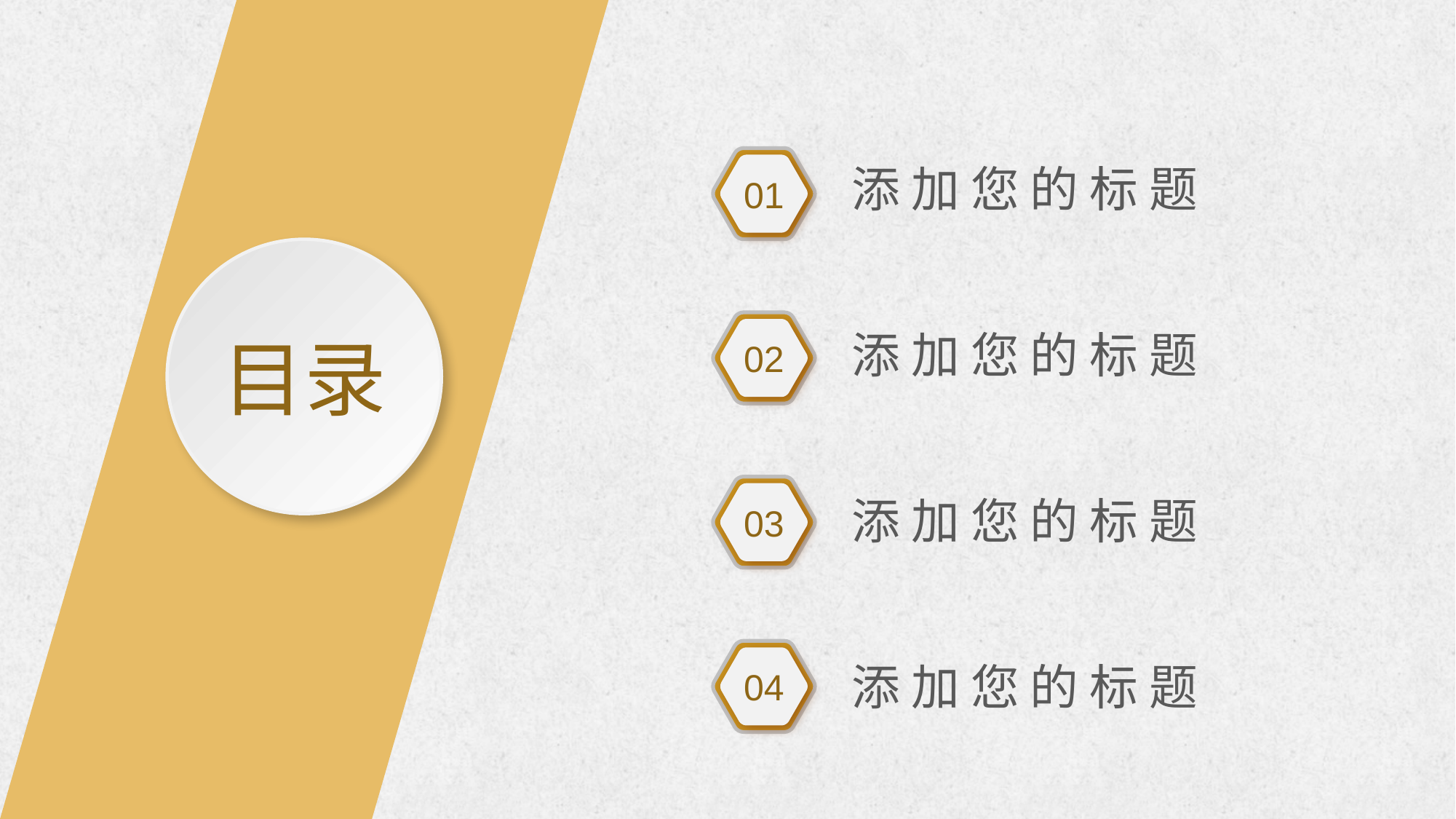

01
添 加 您 的 标 题
目录

02
添 加 您 的 标 题

03
添 加 您 的 标 题

04
添 加 您 的 标 题